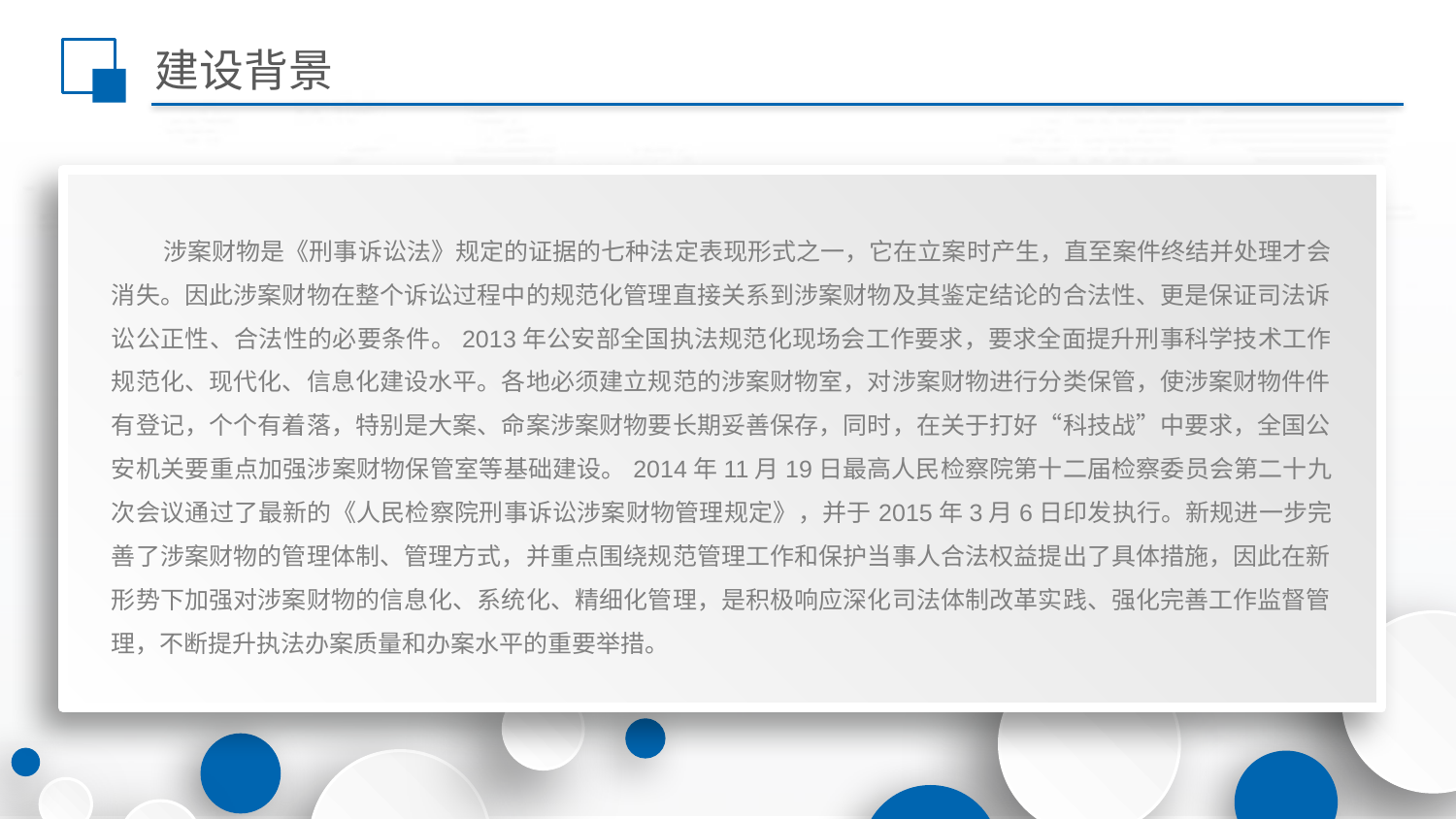

# 建设背景

涉案财物是《刑事诉讼法》规定的证据的七种法定表现形式之一，它在立案时产生，直至案件终结并处理才会消失。因此涉案财物在整个诉讼过程中的规范化管理直接关系到涉案财物及其鉴定结论的合法性、更是保证司法诉讼公正性、合法性的必要条件。2013年公安部全国执法规范化现场会工作要求，要求全面提升刑事科学技术工作规范化、现代化、信息化建设水平。各地必须建立规范的涉案财物室，对涉案财物进行分类保管，使涉案财物件件有登记，个个有着落，特别是大案、命案涉案财物要长期妥善保存，同时，在关于打好“科技战”中要求，全国公安机关要重点加强涉案财物保管室等基础建设。2014年11月19日最高人民检察院第十二届检察委员会第二十九次会议通过了最新的《人民检察院刑事诉讼涉案财物管理规定》，并于2015年3月6日印发执行。新规进一步完善了涉案财物的管理体制、管理方式，并重点围绕规范管理工作和保护当事人合法权益提出了具体措施，因此在新形势下加强对涉案财物的信息化、系统化、精细化管理，是积极响应深化司法体制改革实践、强化完善工作监督管理，不断提升执法办案质量和办案水平的重要举措。